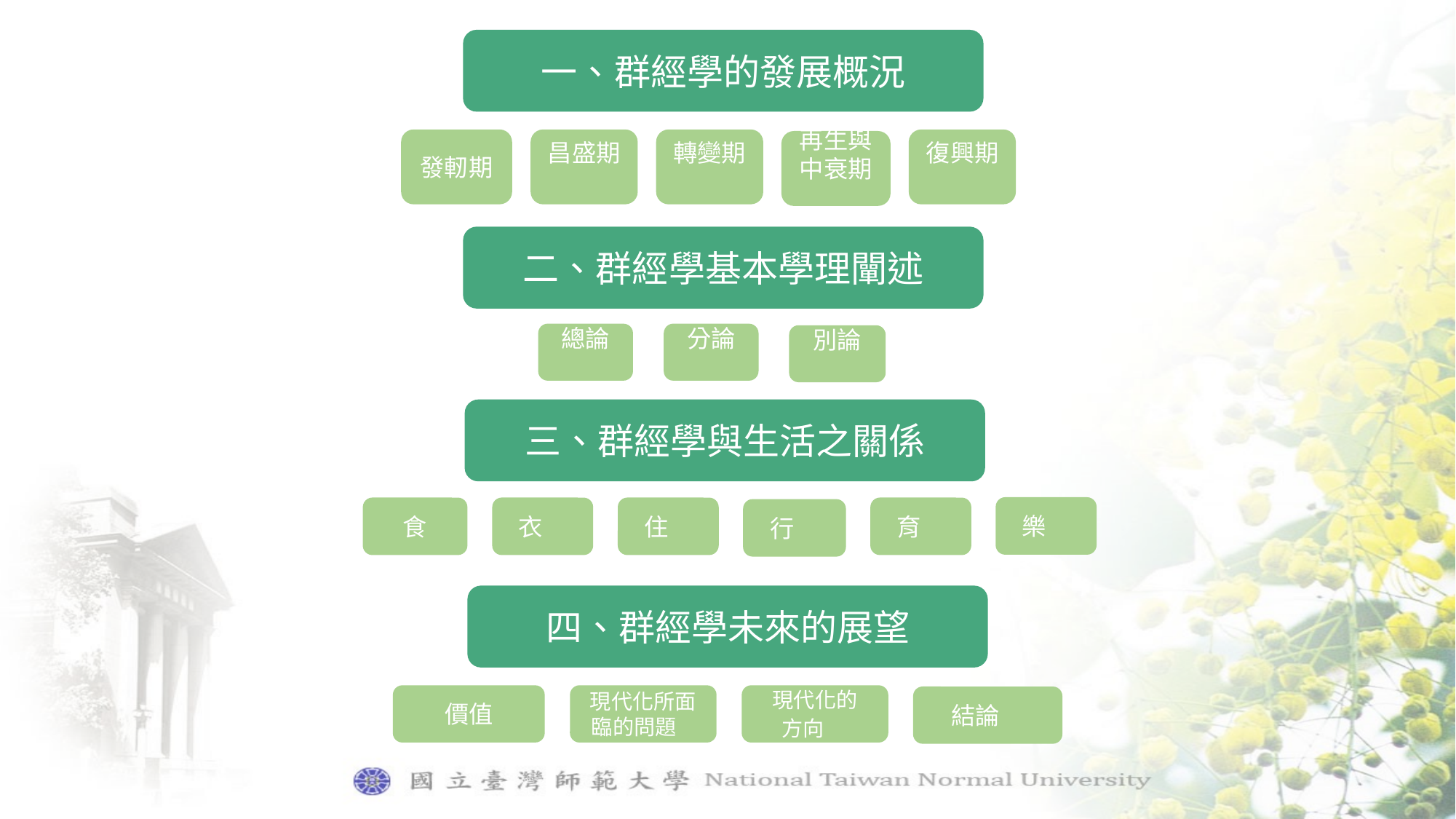

一、群經學的發展概況
發軔期
昌盛期
轉變期
復興期
再生與中衰期
二、群經學基本學理闡述
總論
分論
別論
三、群經學與生活之關係
樂
食
衣
住
育
行
四、群經學未來的展望
價值
現代化所面臨的問題
現代化的
方向
結論